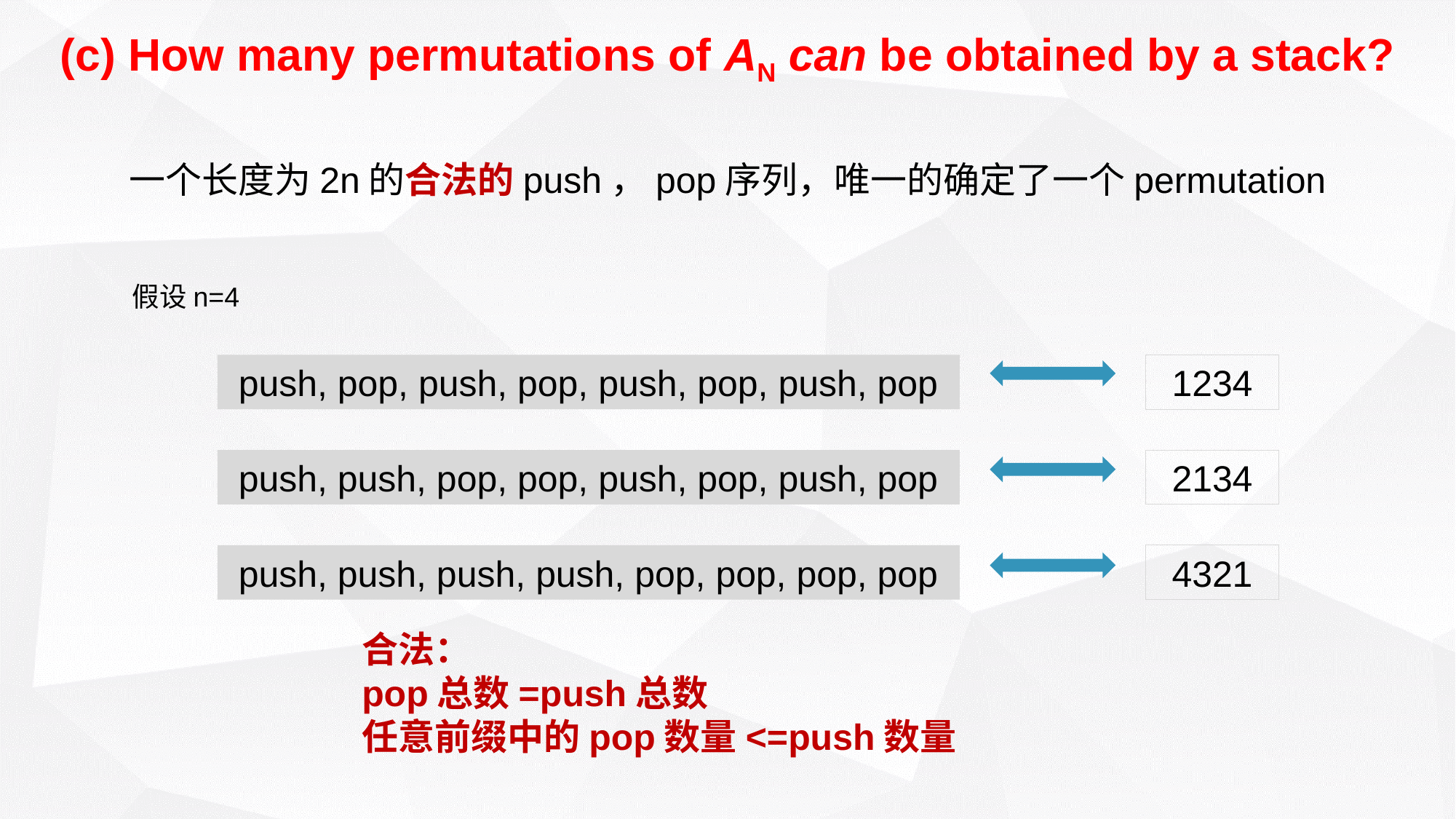

# (c) How many permutations of AN can be obtained by a stack?
一个长度为2n的合法的push，pop序列，唯一的确定了一个permutation
假设n=4
push, pop, push, pop, push, pop, push, pop
1234

push, push, pop, pop, push, pop, push, pop
2134

push, push, push, push, pop, pop, pop, pop
4321

合法：
pop总数=push总数
任意前缀中的pop数量<=push数量